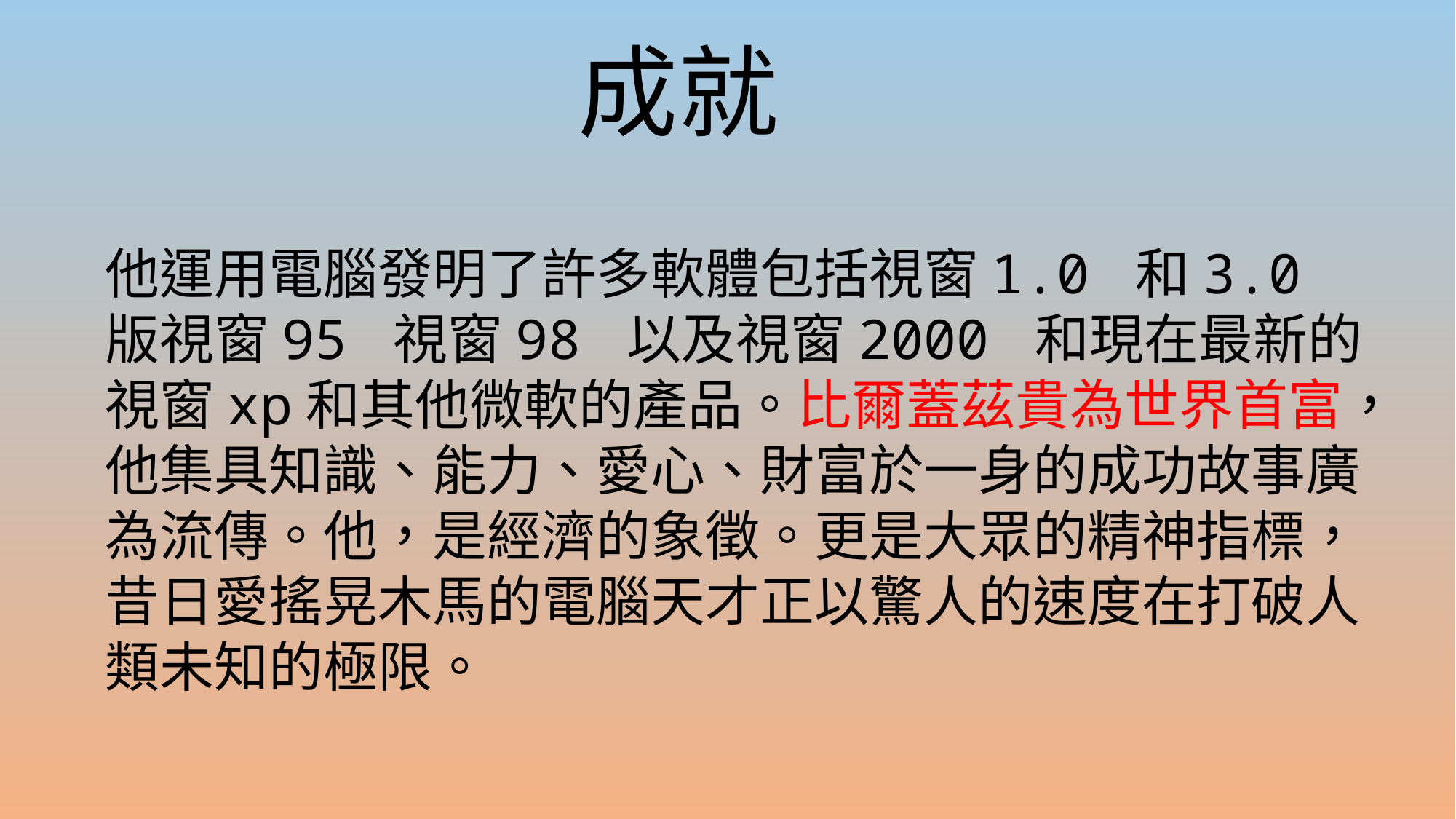

成就
他運用電腦發明了許多軟體包括視窗1.0 和3.0 版視窗95 視窗98 以及視窗2000 和現在最新的視窗xp和其他微軟的產品。比爾蓋茲貴為世界首富，他集具知識、能力、愛心、財富於一身的成功故事廣為流傳。他，是經濟的象徵。更是大眾的精神指標，昔日愛搖晃木馬的電腦天才正以驚人的速度在打破人類未知的極限。